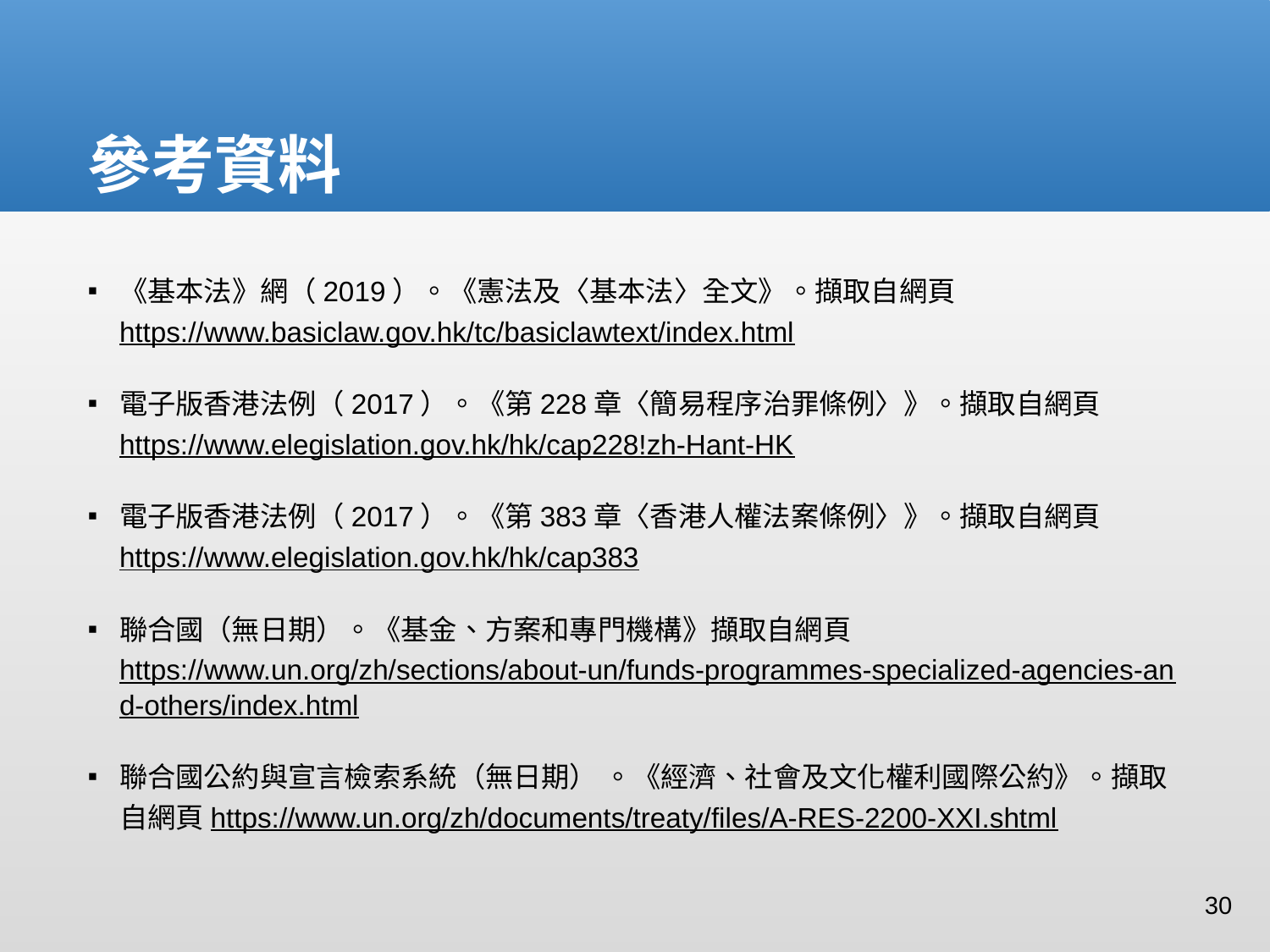

# 參考資料
《基本法》網（2019）。《憲法及〈基本法〉全文》。擷取自網頁https://www.basiclaw.gov.hk/tc/basiclawtext/index.html
電子版香港法例（2017）。《第228章〈簡易程序治罪條例〉》。擷取自網頁https://www.elegislation.gov.hk/hk/cap228!zh-Hant-HK
電子版香港法例（2017）。《第383章〈香港人權法案條例〉》。擷取自網頁https://www.elegislation.gov.hk/hk/cap383
聯合國（無日期）。《基金、方案和專門機構》擷取自網頁https://www.un.org/zh/sections/about-un/funds-programmes-specialized-agencies-and-others/index.html
聯合國公約與宣言檢索系統（無日期） 。《經濟、社會及文化權利國際公約》。擷取自網頁https://www.un.org/zh/documents/treaty/files/A-RES-2200-XXI.shtml
30